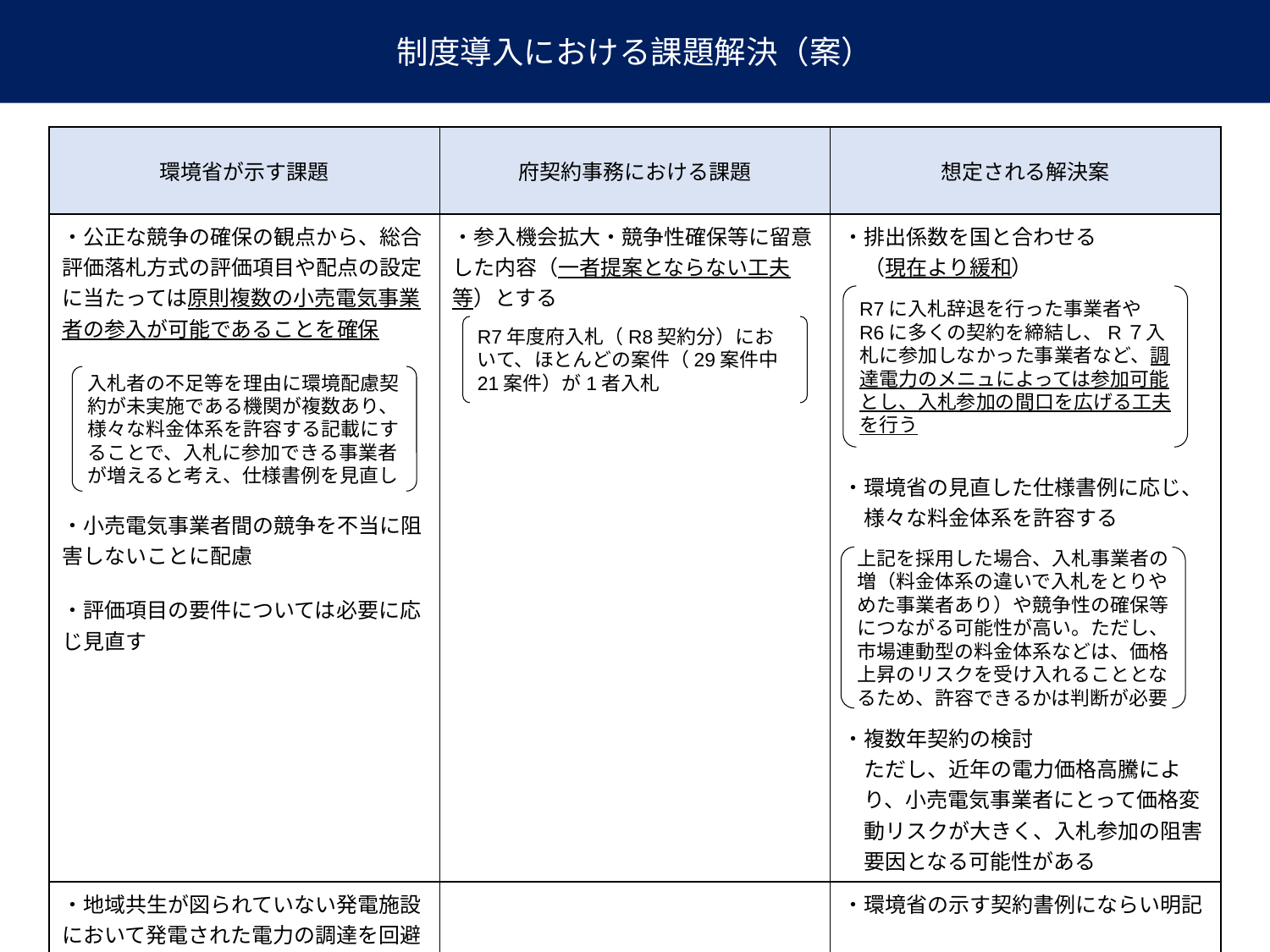

制度導入における課題解決（案）
| 環境省が示す課題 | 府契約事務における課題 | 想定される解決案 |
| --- | --- | --- |
| ・公正な競争の確保の観点から、総合評価落札方式の評価項目や配点の設定に当たっては原則複数の小売電気事業者の参入が可能であることを確保 ・小売電気事業者間の競争を不当に阻害しないことに配慮 ・評価項目の要件については必要に応じ見直す | ・参入機会拡大・競争性確保等に留意した内容（一者提案とならない工夫等）とする | ・排出係数を国と合わせる 　（現在より緩和）　 ・環境省の見直した仕様書例に応じ、 　様々な料金体系を許容する ・複数年契約の検討 　ただし、近年の電力価格高騰によ 　り、小売電気事業者にとって価格変 　動リスクが大きく、入札参加の阻害 　要因となる可能性がある |
| ・地域共生が図られていない発電施設において発電された電力の調達を回避 |  | ・環境省の示す契約書例にならい明記 |
R7に入札辞退を行った事業者やR6に多くの契約を締結し、R７入札に参加しなかった事業者など、調達電力のメニュによっては参加可能とし、入札参加の間口を広げる工夫を行う
R7年度府入札（R8契約分）において、ほとんどの案件（29案件中21案件）が1者入札
入札者の不足等を理由に環境配慮契約が未実施である機関が複数あり、様々な料金体系を許容する記載にすることで、入札に参加できる事業者が増えると考え、仕様書例を見直し
上記を採用した場合、入札事業者の増（料金体系の違いで入札をとりやめた事業者あり）や競争性の確保等につながる可能性が高い。ただし、市場連動型の料金体系などは、価格上昇のリスクを受け入れることとなるため、許容できるかは判断が必要